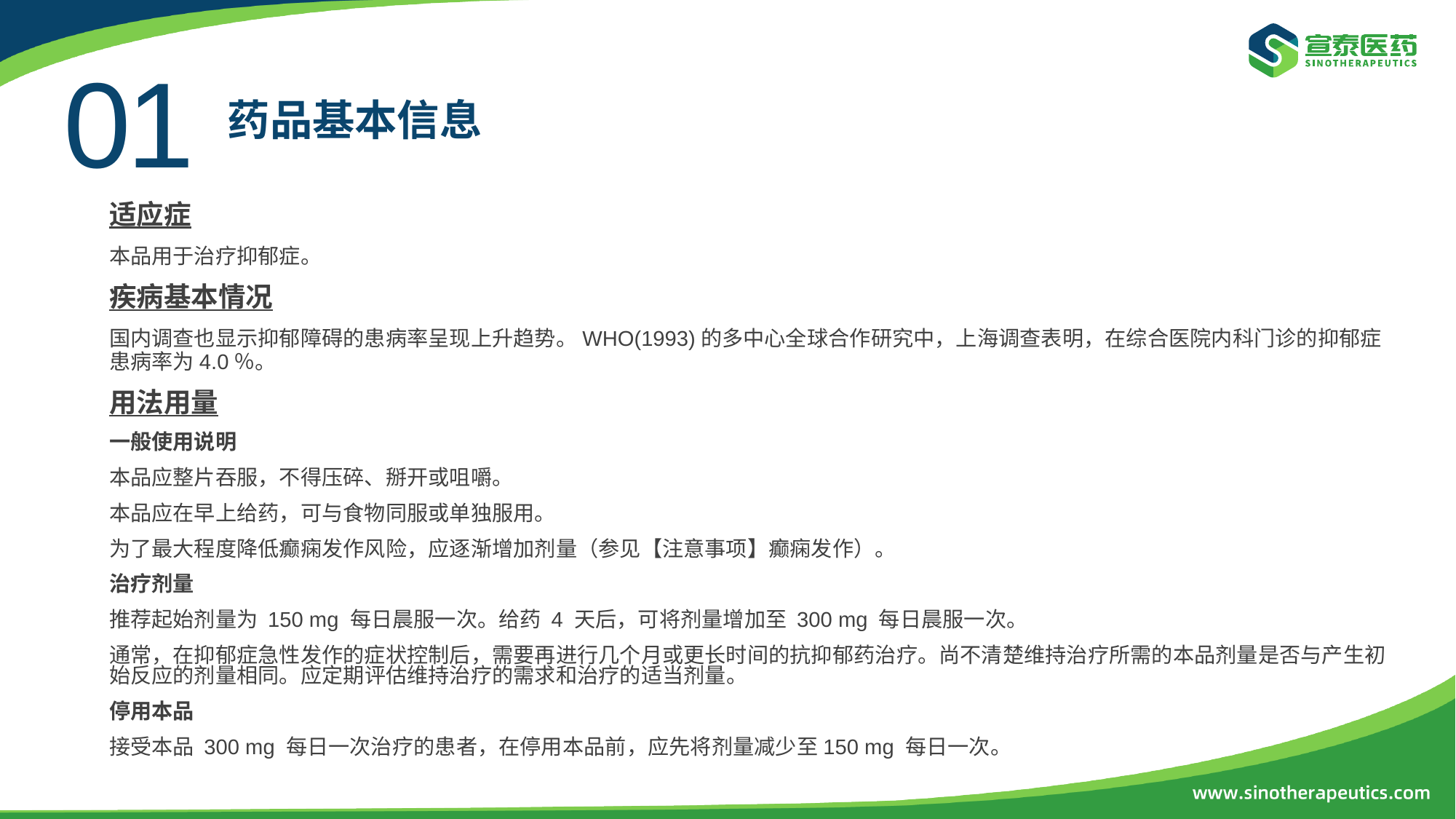

01
药品基本信息
适应症
本品用于治疗抑郁症。
疾病基本情况
国内调查也显示抑郁障碍的患病率呈现上升趋势。WHO(1993)的多中心全球合作研究中，上海调查表明，在综合医院内科门诊的抑郁症患病率为4.0％。
用法用量
一般使用说明
本品应整片吞服，不得压碎、掰开或咀嚼。
本品应在早上给药，可与食物同服或单独服用。
为了最大程度降低癫痫发作风险，应逐渐增加剂量（参见【注意事项】癫痫发作）。
治疗剂量
推荐起始剂量为 150 mg 每日晨服一次。给药 4 天后，可将剂量增加至 300 mg 每日晨服一次。
通常，在抑郁症急性发作的症状控制后，需要再进行几个月或更长时间的抗抑郁药治疗。尚不清楚维持治疗所需的本品剂量是否与产生初始反应的剂量相同。应定期评估维持治疗的需求和治疗的适当剂量。
停用本品
接受本品 300 mg 每日一次治疗的患者，在停用本品前，应先将剂量减少至150 mg 每日一次。